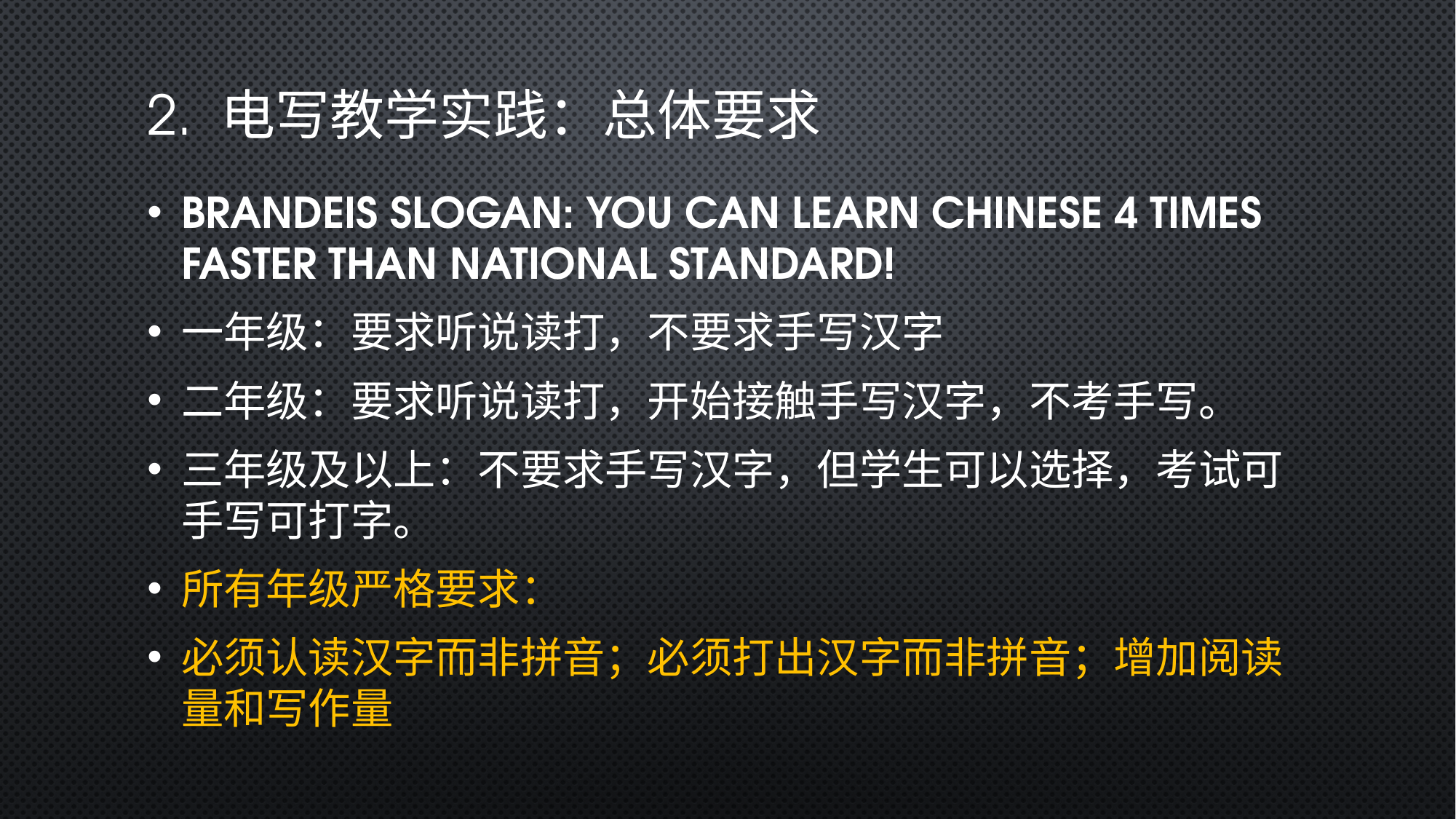

# 2. 电写教学实践：总体要求
Brandeis Slogan: You Can Learn Chinese 4 Times Faster Than National Standard!
一年级：要求听说读打，不要求手写汉字
二年级：要求听说读打，开始接触手写汉字，不考手写。
三年级及以上：不要求手写汉字，但学生可以选择，考试可手写可打字。
所有年级严格要求：
必须认读汉字而非拼音；必须打出汉字而非拼音；增加阅读量和写作量